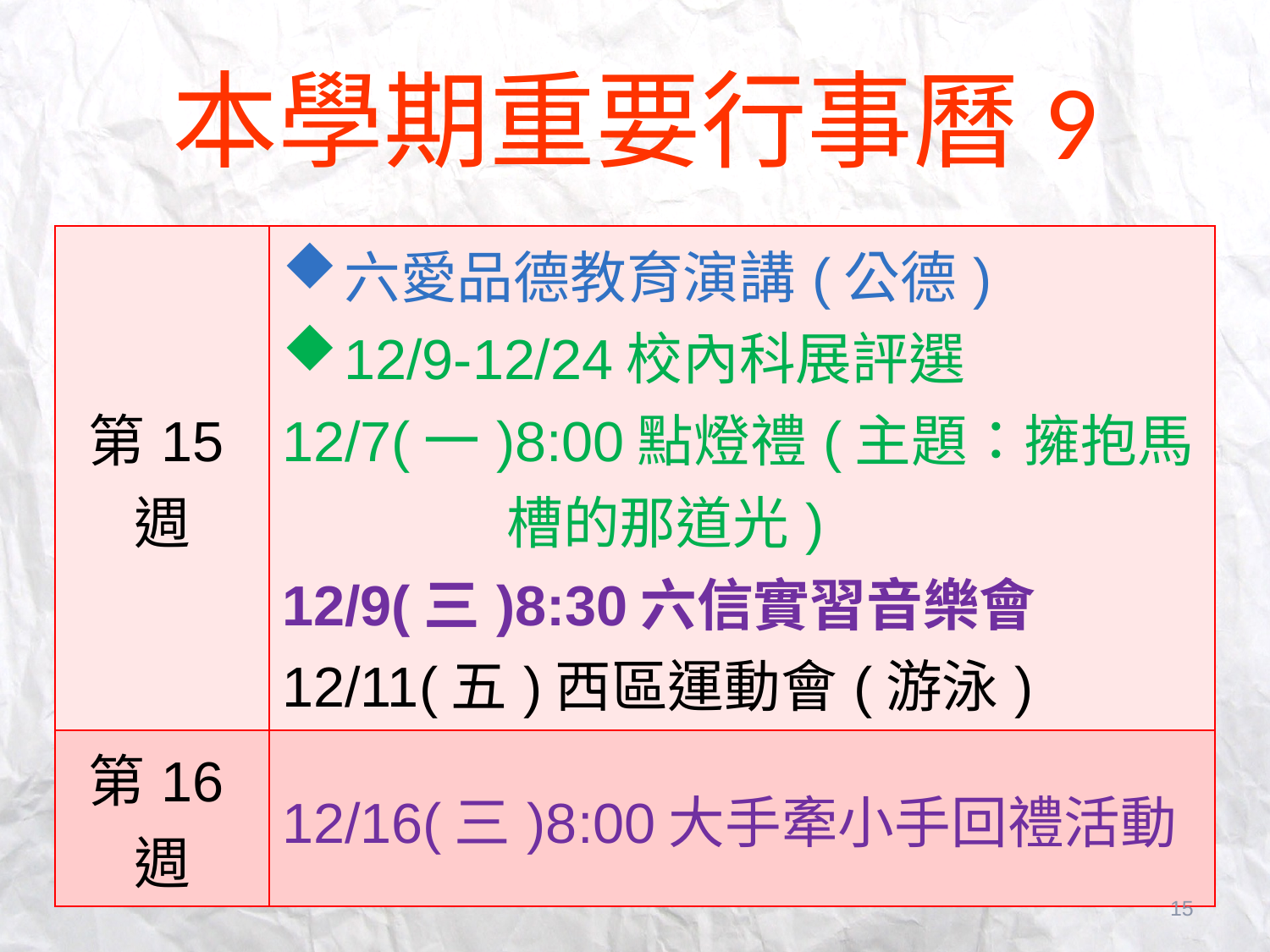

# 本學期重要行事曆9
| 第15週 | 六愛品德教育演講(公德) 12/9-12/24校內科展評選 12/7(一)8:00點燈禮(主題：擁抱馬槽的那道光) 12/9(三)8:30六信實習音樂會 12/11(五)西區運動會(游泳) |
| --- | --- |
| 第16週 | 12/16(三)8:00大手牽小手回禮活動 |
15